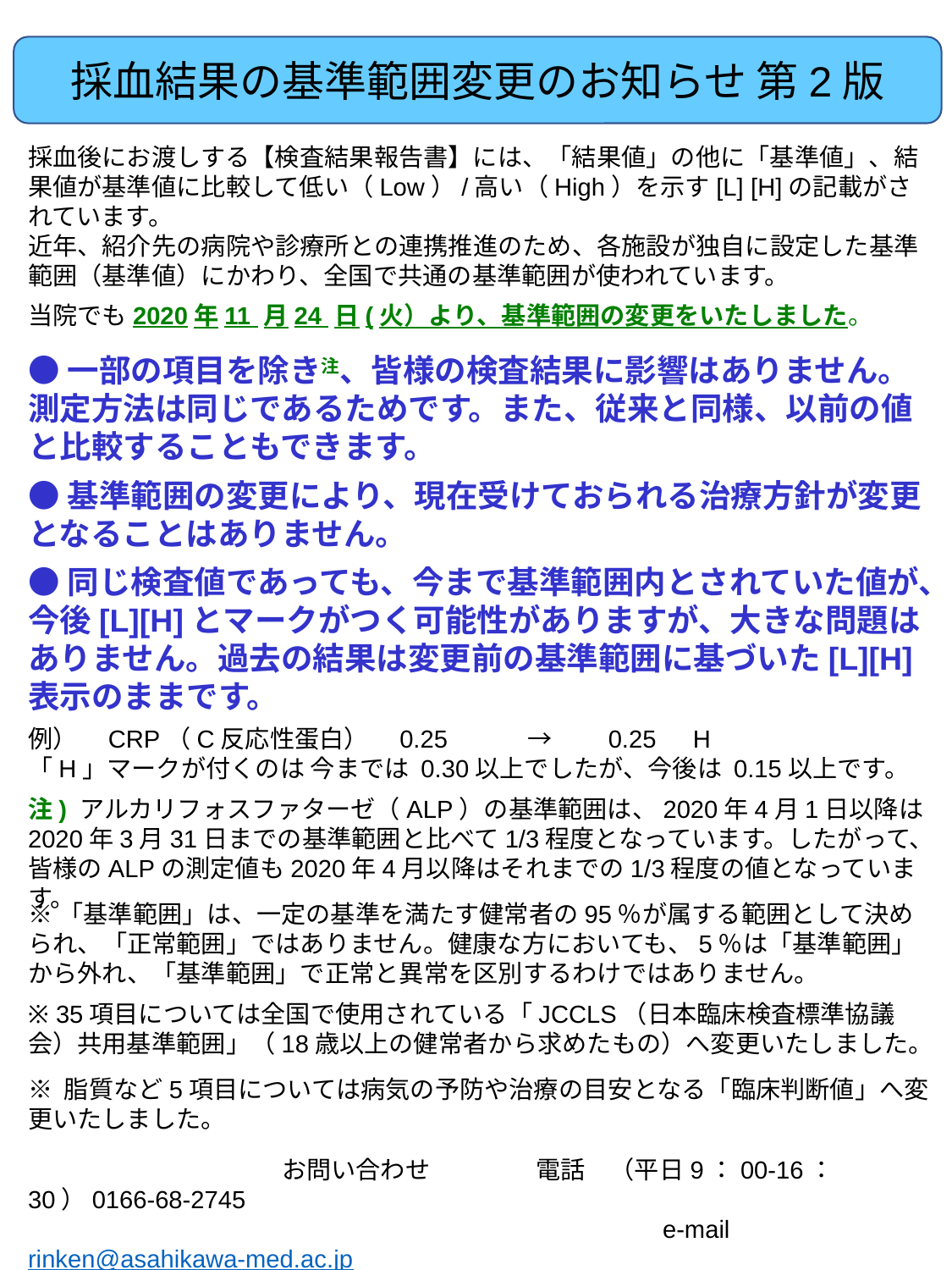

採血結果の基準範囲変更のお知らせ 第2版
採血後にお渡しする【検査結果報告書】には、「結果値」の他に「基準値」、結果値が基準値に比較して低い（Low）/高い（High）を示す[L] [H]の記載がされています。
近年、紹介先の病院や診療所との連携推進のため、各施設が独自に設定した基準範囲（基準値）にかわり、全国で共通の基準範囲が使われています。
当院でも2020年11 月24 日(火）より、基準範囲の変更をいたしました。
●一部の項目を除き注、皆様の検査結果に影響はありません。測定方法は同じであるためです。また、従来と同様、以前の値と比較することもできます。
●基準範囲の変更により、現在受けておられる治療方針が変更となることはありません。
●同じ検査値であっても、今まで基準範囲内とされていた値が、今後[L][H]とマークがつく可能性がありますが、大きな問題はありません。過去の結果は変更前の基準範囲に基づいた[L][H]表示のままです。
例）　CRP（C反応性蛋白）　0.25　　　→　　0.25　H
「H」マークが付くのは 今までは 0.30以上でしたが、今後は 0.15以上です。
注) アルカリフォスファターゼ（ALP）の基準範囲は、2020年4月1日以降は2020年3月31日までの基準範囲と比べて1/3程度となっています。したがって、皆様のALPの測定値も2020年4月以降はそれまでの1/3程度の値となっています。
※「基準範囲」は、一定の基準を満たす健常者の95％が属する範囲として決められ、「正常範囲」ではありません。健康な方においても、5％は「基準範囲」から外れ、「基準範囲」で正常と異常を区別するわけではありません。
※ 35項目については全国で使用されている「JCCLS（日本臨床検査標準協議会）共用基準範囲」（18歳以上の健常者から求めたもの）へ変更いたしました。

※ 脂質など5項目については病気の予防や治療の目安となる「臨床判断値」へ変更いたしました。
		お問い合わせ	電話　（平日9：00-16：30）0166-68-2745
					e-mail    rinken@asahikawa-med.ac.jp
旭川医科大学病院　臨床検査・輸血部